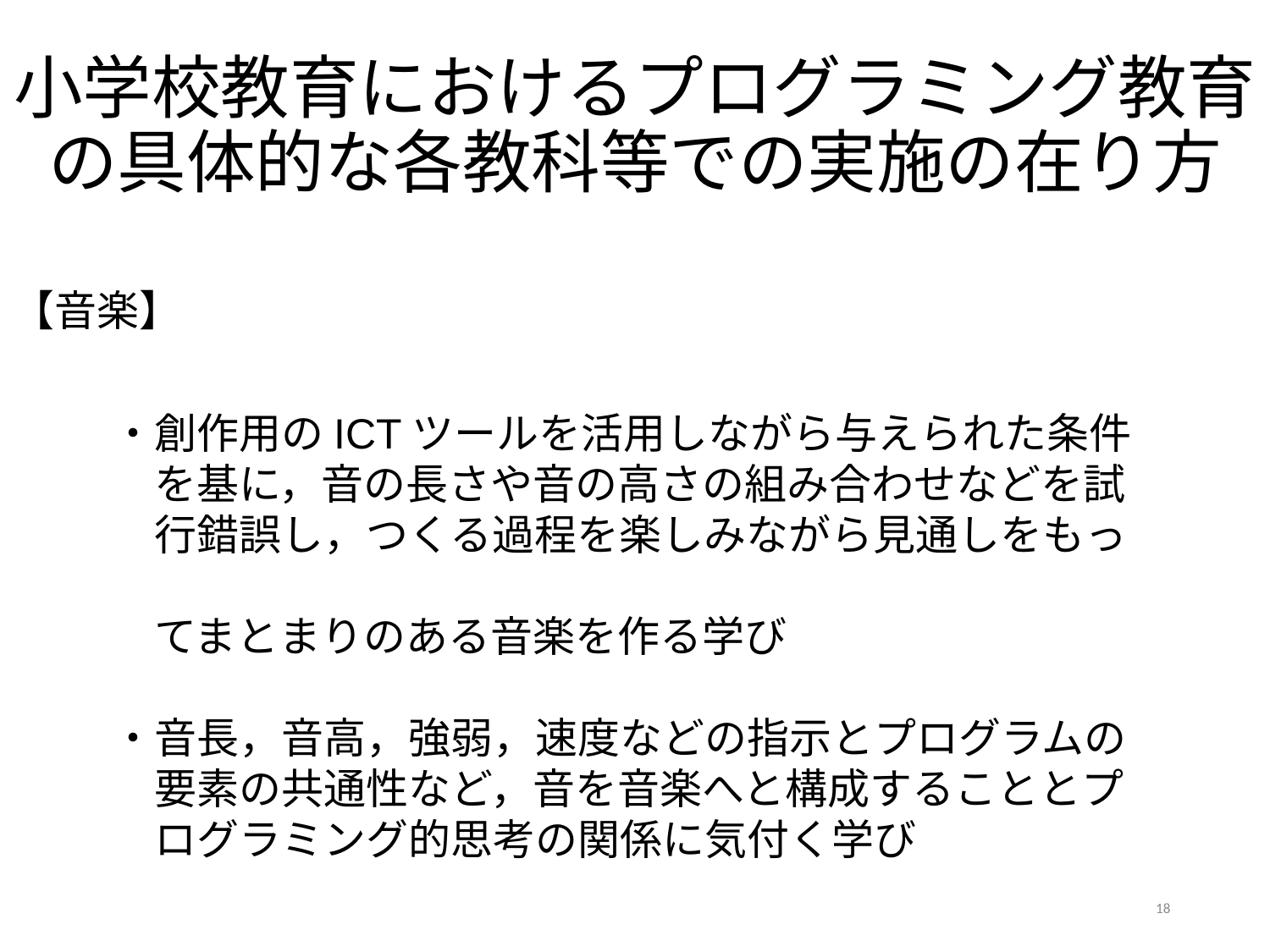

# 小学校教育におけるプログラミング教育の具体的な各教科等での実施の在り方
【音楽】
・創作用のICTツールを活用しながら与えられた条件
　を基に，音の長さや音の高さの組み合わせなどを試
　行錯誤し，つくる過程を楽しみながら見通しをもっ
　てまとまりのある音楽を作る学び

・音長，音高，強弱，速度などの指示とプログラムの
　要素の共通性など，音を音楽へと構成することとプ
　ログラミング的思考の関係に気付く学び
18